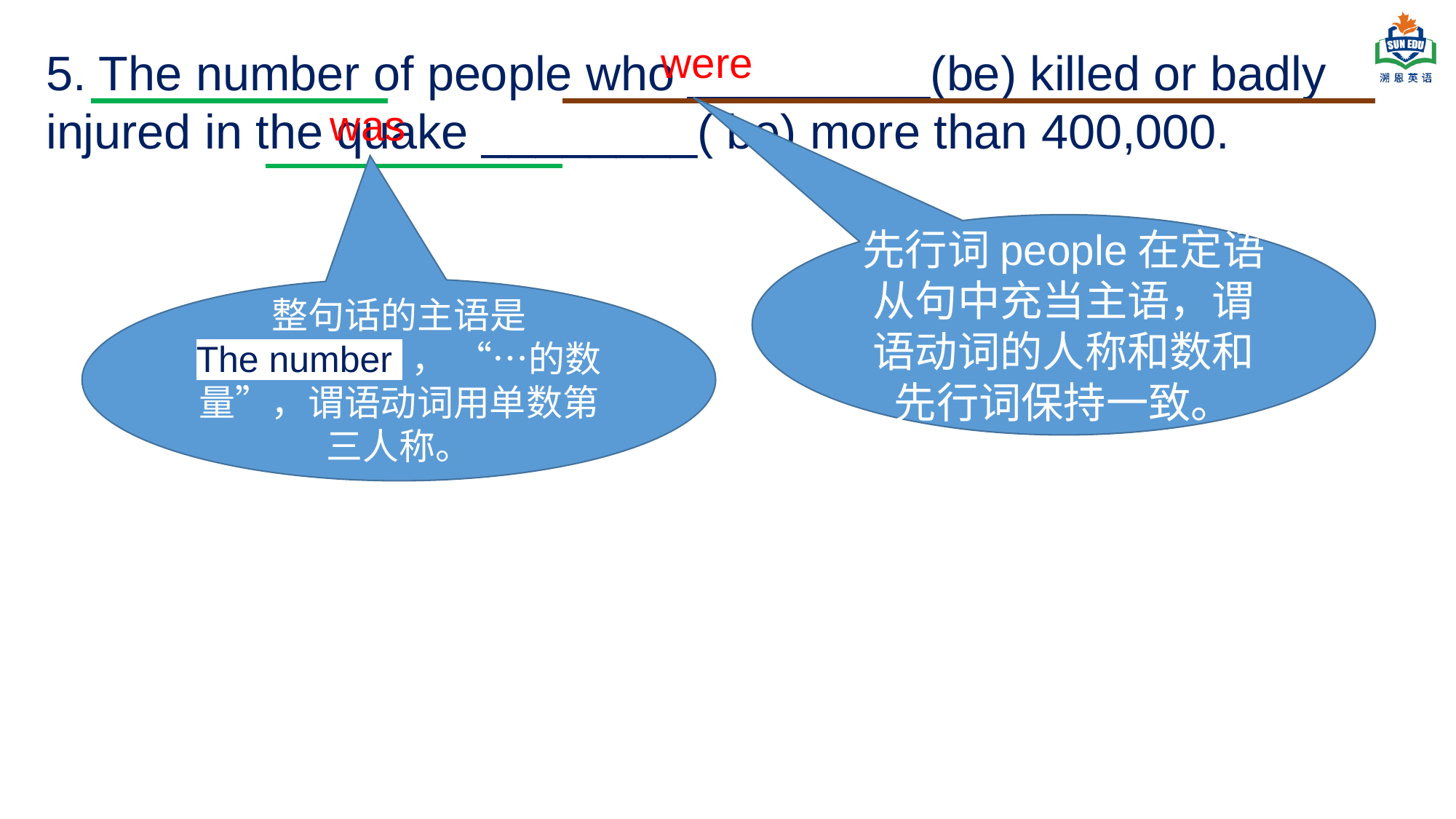

were
5. The number of people who _________(be) killed or badly injured in the quake ________( be) more than 400,000.
was
先行词people在定语从句中充当主语，谓语动词的人称和数和先行词保持一致。
整句话的主语是
The number ， “…的数量”，谓语动词用单数第三人称。